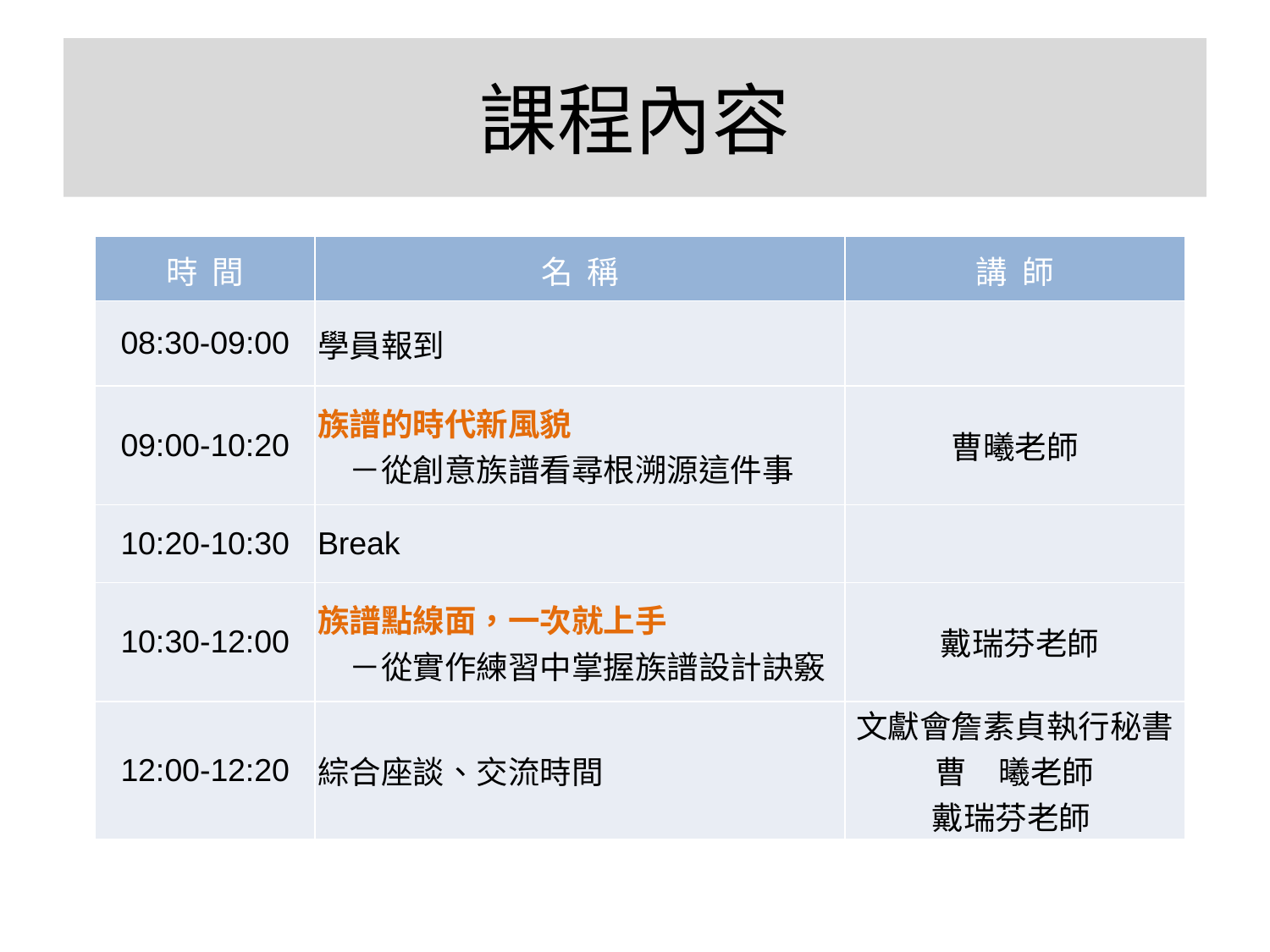

# 課程內容
| 時 間 | 名 稱 | 講 師 |
| --- | --- | --- |
| 08:30-09:00 | 學員報到 |  |
| 09:00-10:20 | 族譜的時代新風貌 　－從創意族譜看尋根溯源這件事 | 曹曦老師 |
| 10:20-10:30 | Break |  |
| 10:30-12:00 | 族譜點線面，一次就上手 　－從實作練習中掌握族譜設計訣竅 | 戴瑞芬老師 |
| 12:00-12:20 | 綜合座談、交流時間 | 文獻會詹素貞執行秘書 曹　曦老師 戴瑞芬老師 |